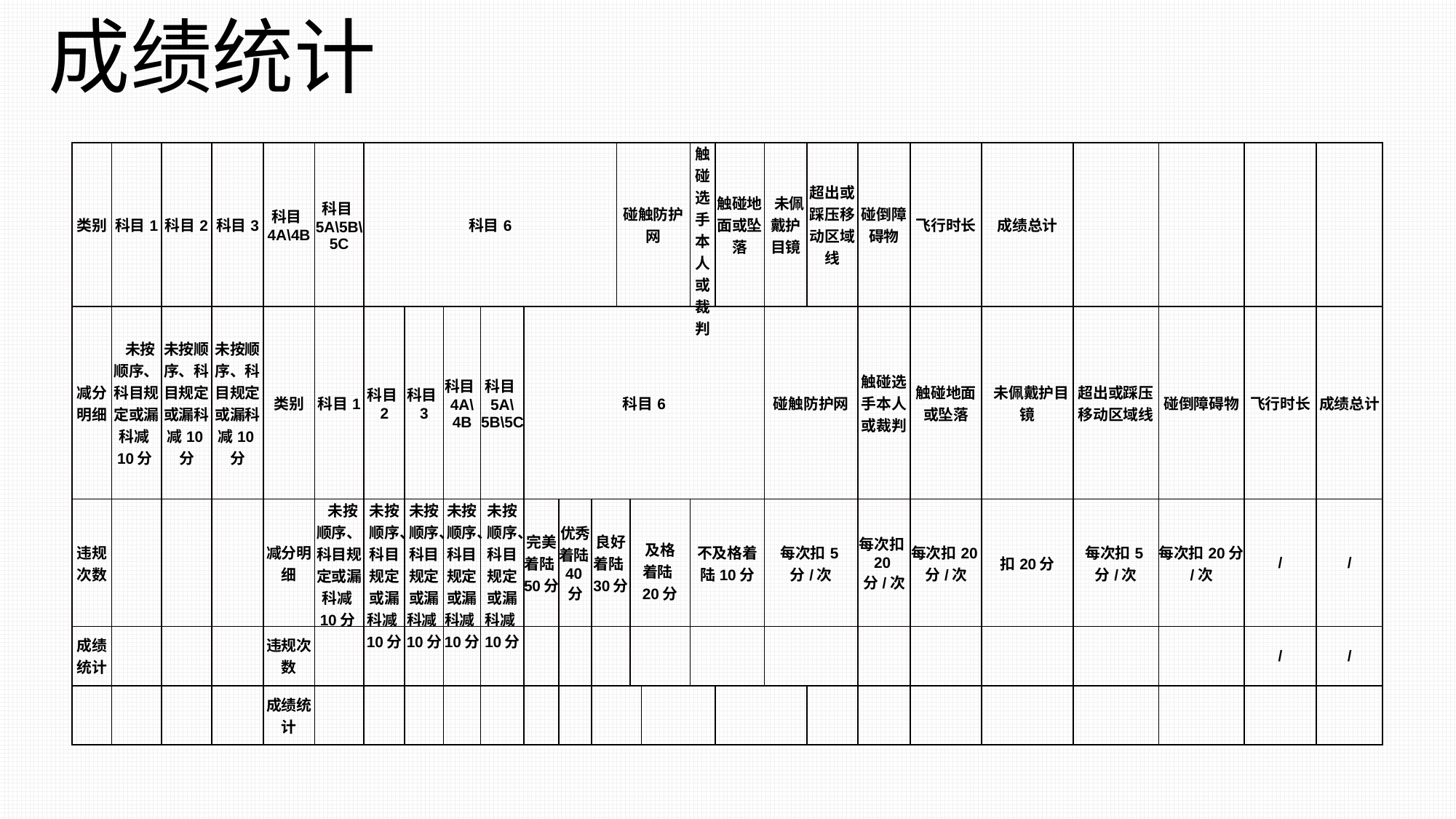

成绩统计
| 类别 | 科目1 | 科目2 | 科目3 | 科目4A\4B | 科目5A\5B\5C | 科目6 |  |  |  |  |  |  | 碰触防护网 |  |  | 触碰选手本人或裁判 | 触碰地面或坠落 | 未佩戴护目镜 | 超出或踩压移动区域线 | 碰倒障碍物 | 飞行时长 | 成绩总计 |  |  |  |  |
| --- | --- | --- | --- | --- | --- | --- | --- | --- | --- | --- | --- | --- | --- | --- | --- | --- | --- | --- | --- | --- | --- | --- | --- | --- | --- | --- |
| 减分明细 | 未按顺序、科目规定或漏科减10分 | 未按顺序、科目规定或漏科减10分 | 未按顺序、科目规定或漏科减10分 | 类别 | 科目1 | 科目2 | 科目3 | 科目4A\4B | 科目5A\5B\5C | 科目6 |  |  |  |  |  |  |  | 碰触防护网 |  | 触碰选手本人或裁判 | 触碰地面或坠落 | 未佩戴护目镜 | 超出或踩压移动区域线 | 碰倒障碍物 | 飞行时长 | 成绩总计 |
| 违规次数 |  |  |  | 减分明细 | 未按顺序、科目规定或漏科减10分 | 未按顺序、科目规定或漏科减10分 | 未按顺序、科目规定或漏科减10分 | 未按顺序、科目规定或漏科减10分 | 未按顺序、科目规定或漏科减10分 | 完美着陆50分 | 优秀着陆40分 | 良好着陆30分 |  | 及格着陆20分 |  | 不及格着陆10分 |  | 每次扣5分/次 |  | 每次扣20分/次 | 每次扣20分/次 | 扣20分 | 每次扣5分/次 | 每次扣20分/次 | / | / |
| 成绩统计 |  |  |  | 违规次数 |  |  |  |  |  |  |  |  |  |  |  |  |  |  |  |  |  |  |  |  | / | / |
|  |  |  |  | 成绩统计 |  |  |  |  |  |  |  |  |  |  |  |  |  |  |  |  |  |  |  |  |  |  |